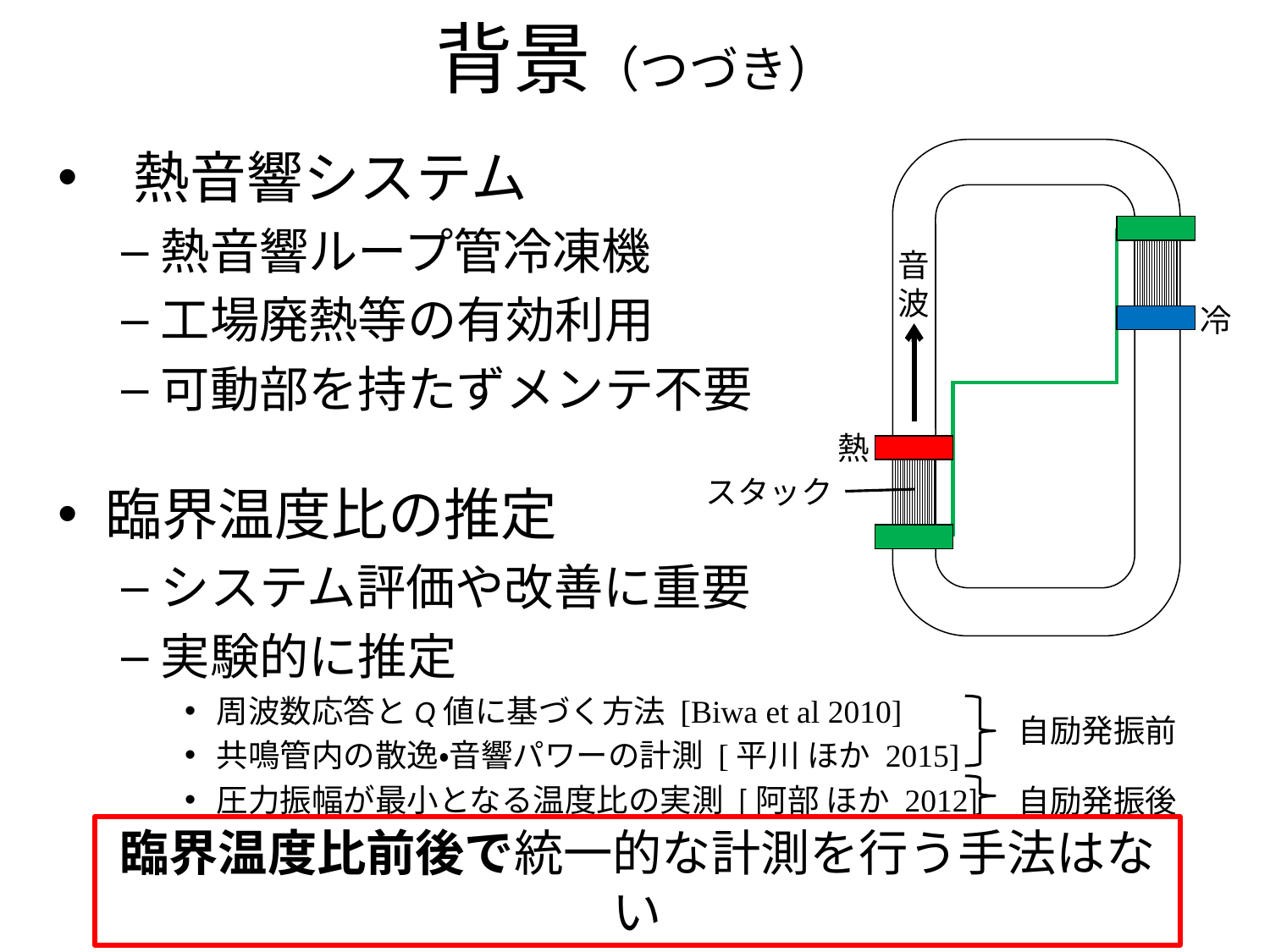

背景（つづき）
　熱音響システム
熱音響ループ管冷凍機
工場廃熱等の有効利用
可動部を持たずメンテ不要

臨界温度比の推定
システム評価や改善に重要
実験的に推定
周波数応答とQ値に基づく方法 [Biwa et al 2010]
共鳴管内の散逸・音響パワーの計測 [平川 ほか 2015]
圧力振幅が最小となる温度比の実測 [阿部 ほか 2012]

音
波
冷

熱
スタック

自励発振前
自励発振後

臨界温度比前後で統一的な計測を行う手法はない